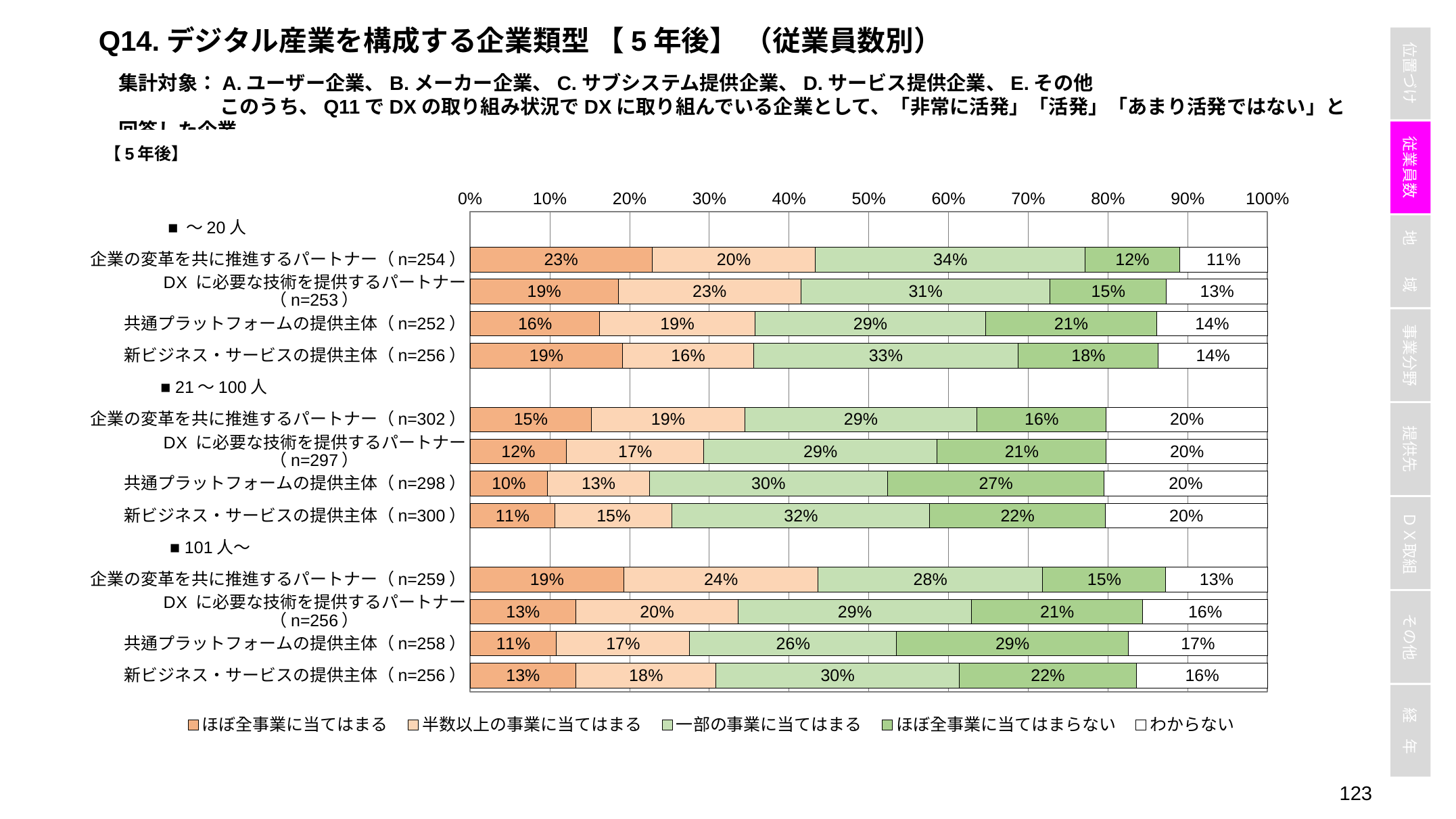

Q14.デジタル産業を構成する企業類型 【5年後】 （従業員数別）
集計対象：A.ユーザー企業、B.メーカー企業、C.サブシステム提供企業、D.サービス提供企業、E.その他
	このうち、Q11でDXの取り組み状況でDXに取り組んでいる企業として、「非常に活発」「活発」「あまり活発ではない」と回答した企業

### Chart

| Category | ほぼ全事業に当てはまる | 半数以上の事業に当てはまる | 一部の事業に当てはまる | ほぼ全事業に当てはまらない | わからない |
|---|---|---|---|---|---|
| ■ ～20人                                                     | None | None | None | None | None |
| 企業の変革を共に推進するパートナー（n=254） | 0.2283464566929134 | 0.2047244094488189 | 0.33858267716535434 | 0.11811023622047244 | 0.11023622047244094 |
| DX に必要な技術を提供するパートナー（n=253） | 0.1857707509881423 | 0.22924901185770752 | 0.31225296442687744 | 0.14624505928853754 | 0.12648221343873517 |
| 共通プラットフォームの提供主体（n=252） | 0.1626984126984127 | 0.19444444444444445 | 0.2896825396825397 | 0.21428571428571427 | 0.1388888888888889 |
| 新ビジネス・サービスの提供主体（n=256） | 0.19140625 | 0.1640625 | 0.33203125 | 0.17578125 | 0.13671875 |
| ■ 21～100人                                                | None | None | None | None | None |
| 企業の変革を共に推進するパートナー（n=302） | 0.152317880794702 | 0.19205298013245034 | 0.2913907284768212 | 0.16225165562913907 | 0.20198675496688742 |
| DX に必要な技術を提供するパートナー（n=297） | 0.12121212121212122 | 0.1717171717171717 | 0.29292929292929293 | 0.21212121212121213 | 0.20202020202020202 |
| 共通プラットフォームの提供主体（n=298） | 0.09731543624161074 | 0.12751677852348994 | 0.2986577181208054 | 0.27181208053691275 | 0.20469798657718122 |
| 新ビジネス・サービスの提供主体（n=300） | 0.10666666666666667 | 0.14666666666666667 | 0.3233333333333333 | 0.22 | 0.20333333333333334 |
| ■ 101人～                                                    | None | None | None | None | None |
| 企業の変革を共に推進するパートナー（n=259） | 0.19305019305019305 | 0.24324324324324326 | 0.28185328185328185 | 0.15444015444015444 | 0.1274131274131274 |
| DX に必要な技術を提供するパートナー（n=256） | 0.1328125 | 0.203125 | 0.29296875 | 0.21484375 | 0.15625 |
| 共通プラットフォームの提供主体（n=258） | 0.10852713178294573 | 0.16666666666666666 | 0.2596899224806202 | 0.29069767441860467 | 0.1744186046511628 |
| 新ビジネス・サービスの提供主体（n=256） | 0.1328125 | 0.17578125 | 0.3046875 | 0.22265625 | 0.1640625 |
123